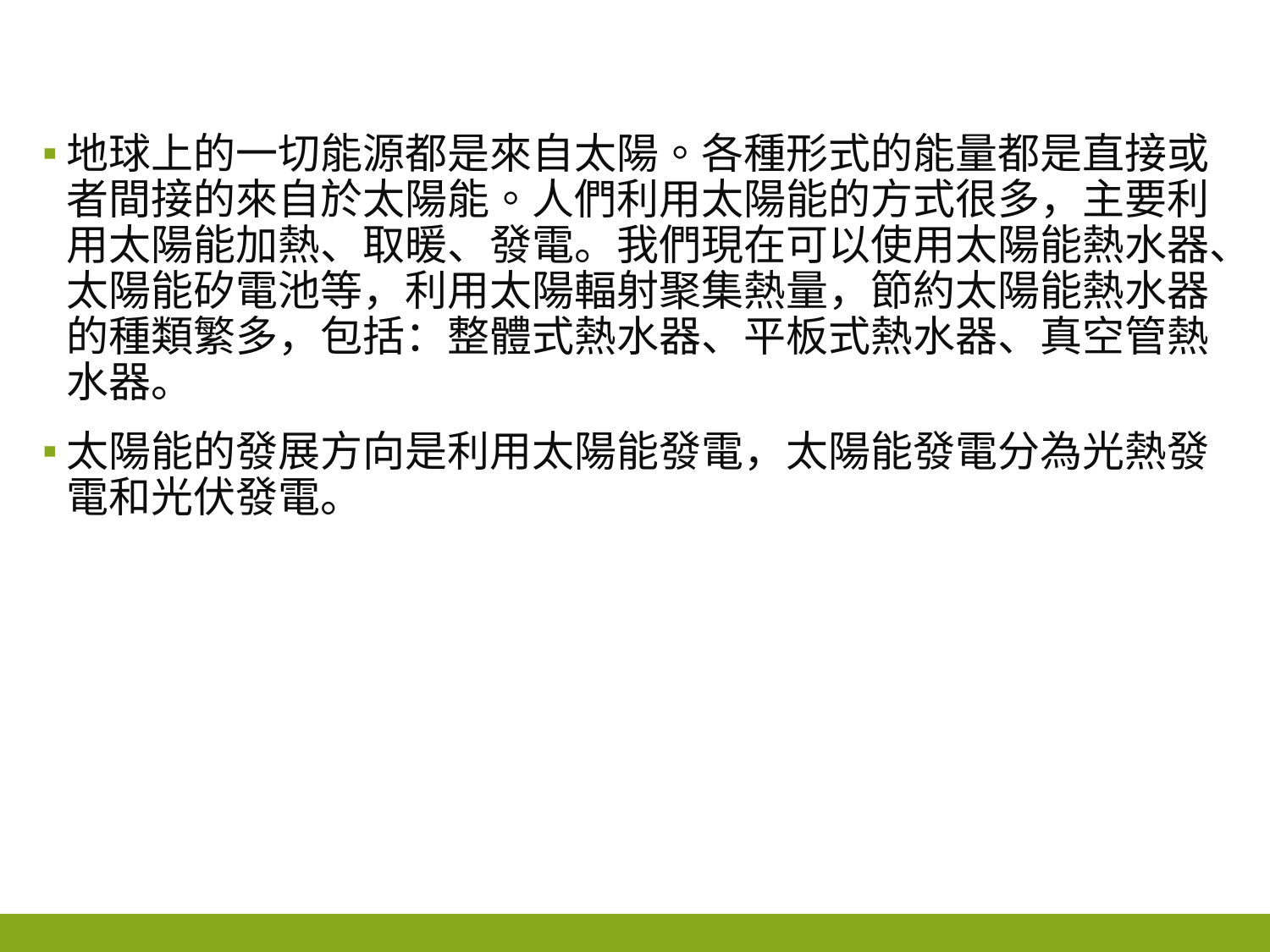

#
地球上的一切能源都是來自太陽。各種形式的能量都是直接或者間接的來自於太陽能。人們利用太陽能的方式很多，主要利用太陽能加熱、取暖、發電。我們現在可以使用太陽能熱水器、太陽能矽電池等，利用太陽輻射聚集熱量，節約太陽能熱水器的種類繁多，包括：整體式熱水器、平板式熱水器、真空管熱水器。
太陽能的發展方向是利用太陽能發電，太陽能發電分為光熱發電和光伏發電。